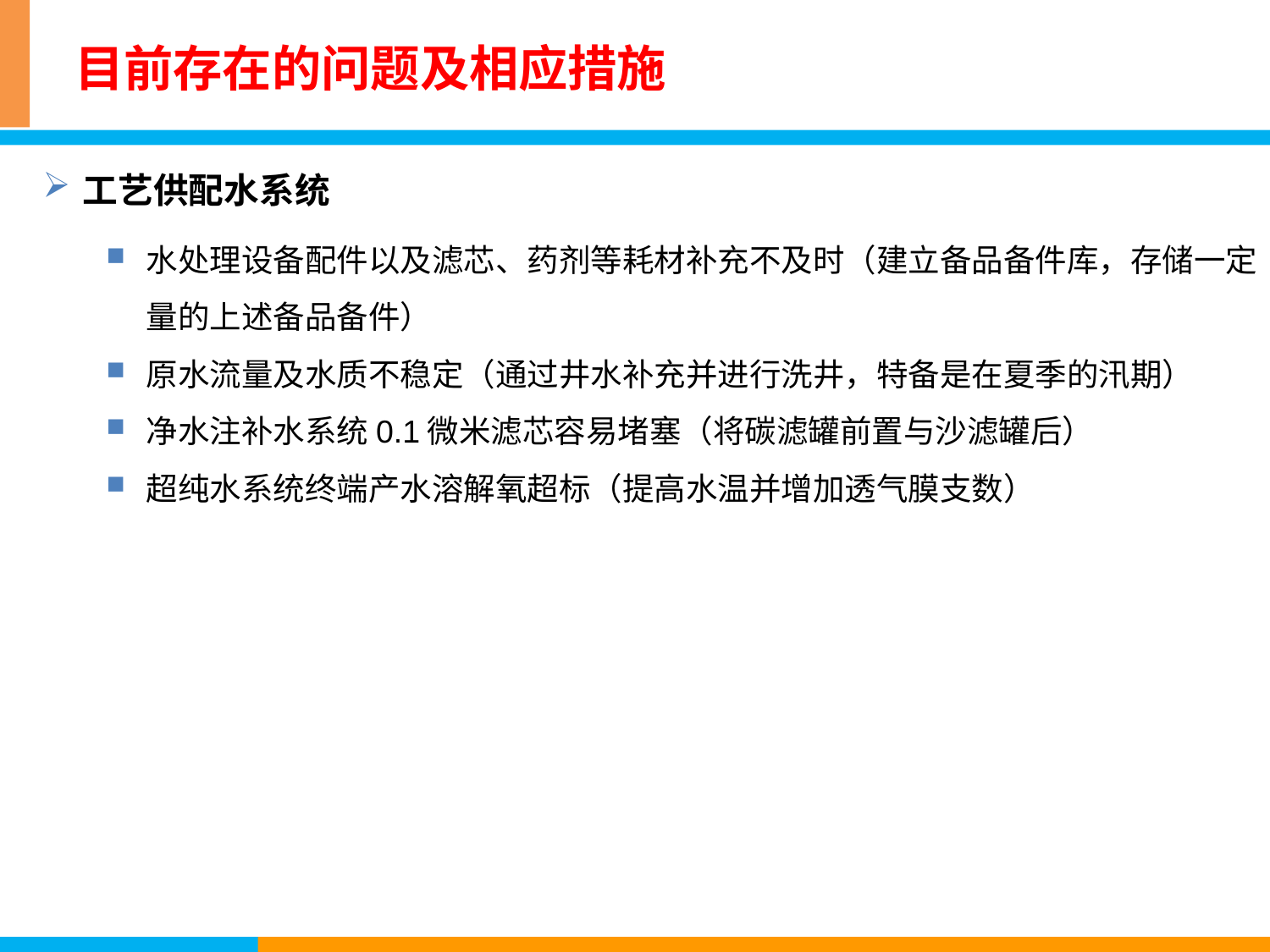

目前存在的问题及相应措施
工艺供配水系统
水处理设备配件以及滤芯、药剂等耗材补充不及时（建立备品备件库，存储一定量的上述备品备件）
原水流量及水质不稳定（通过井水补充并进行洗井，特备是在夏季的汛期）
净水注补水系统0.1微米滤芯容易堵塞（将碳滤罐前置与沙滤罐后）
超纯水系统终端产水溶解氧超标（提高水温并增加透气膜支数）